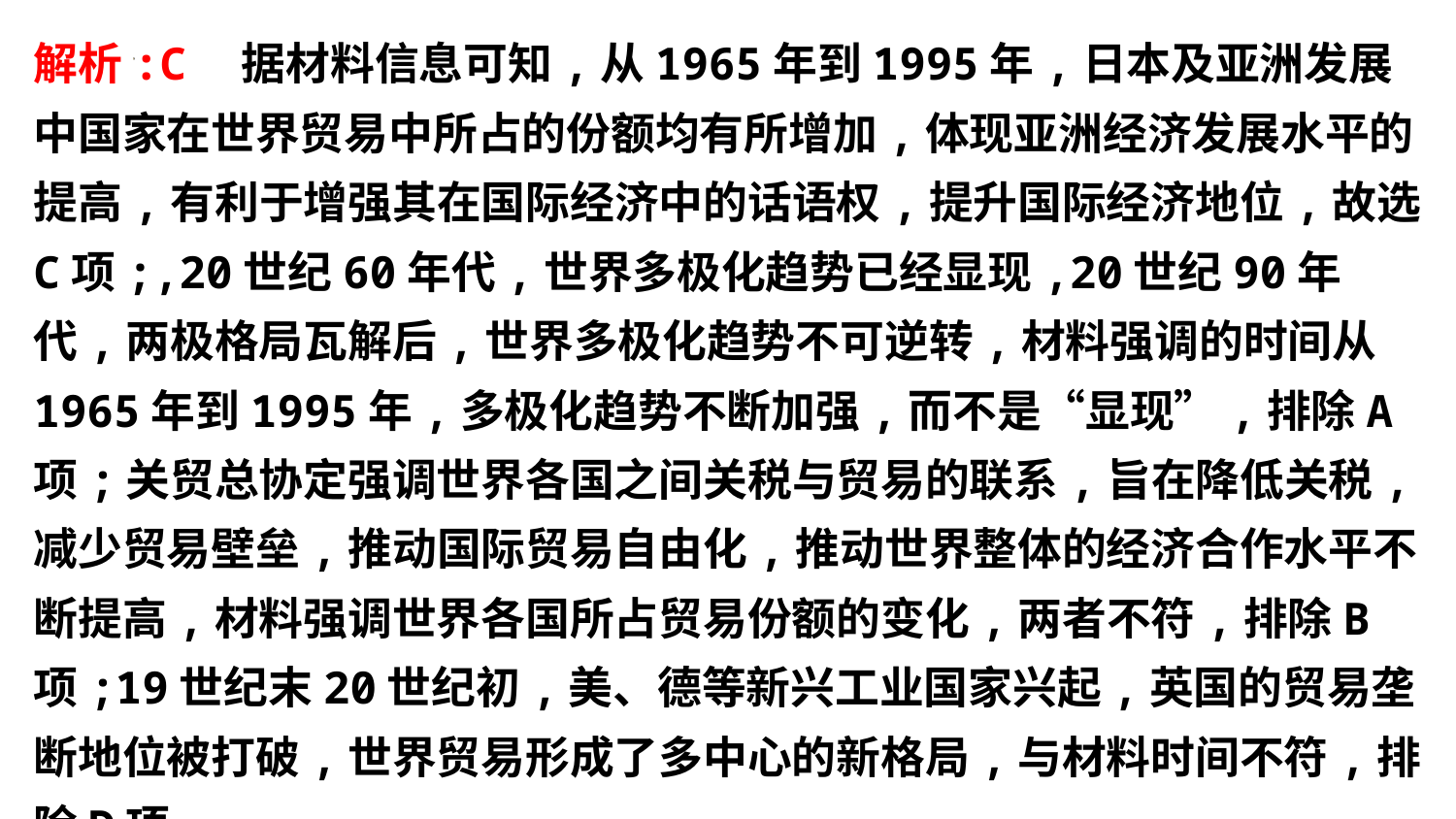

解析:C　据材料信息可知,从1965年到1995年,日本及亚洲发展中国家在世界贸易中所占的份额均有所增加,体现亚洲经济发展水平的提高,有利于增强其在国际经济中的话语权,提升国际经济地位,故选C项;,20世纪60年代,世界多极化趋势已经显现,20世纪90年代,两极格局瓦解后,世界多极化趋势不可逆转,材料强调的时间从1965年到1995年,多极化趋势不断加强,而不是“显现”,排除A项;关贸总协定强调世界各国之间关税与贸易的联系,旨在降低关税,减少贸易壁垒,推动国际贸易自由化,推动世界整体的经济合作水平不断提高,材料强调世界各国所占贸易份额的变化,两者不符,排除B项;19世纪末20世纪初,美、德等新兴工业国家兴起,英国的贸易垄断地位被打破,世界贸易形成了多中心的新格局,与材料时间不符,排除D项。